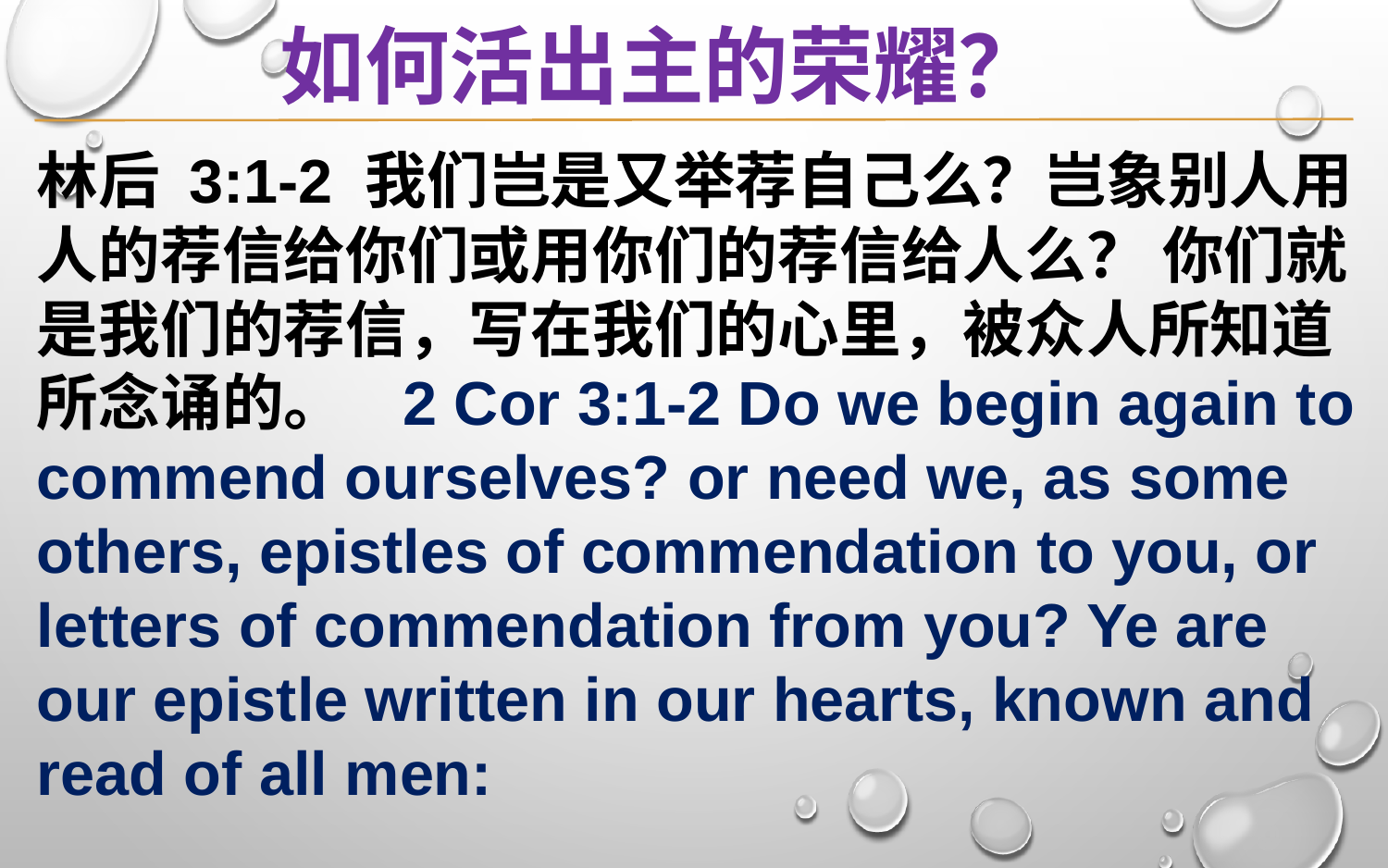

如何活出主的荣耀？
林后 3:1-2 我们岂是又举荐自己么？岂象别人用人的荐信给你们或用你们的荐信给人么？ 你们就是我们的荐信，写在我们的心里，被众人所知道所念诵的。   2 Cor 3:1-2 Do we begin again to commend ourselves? or need we, as some others, epistles of commendation to you, or letters of commendation from you? Ye are our epistle written in our hearts, known and read of all men: